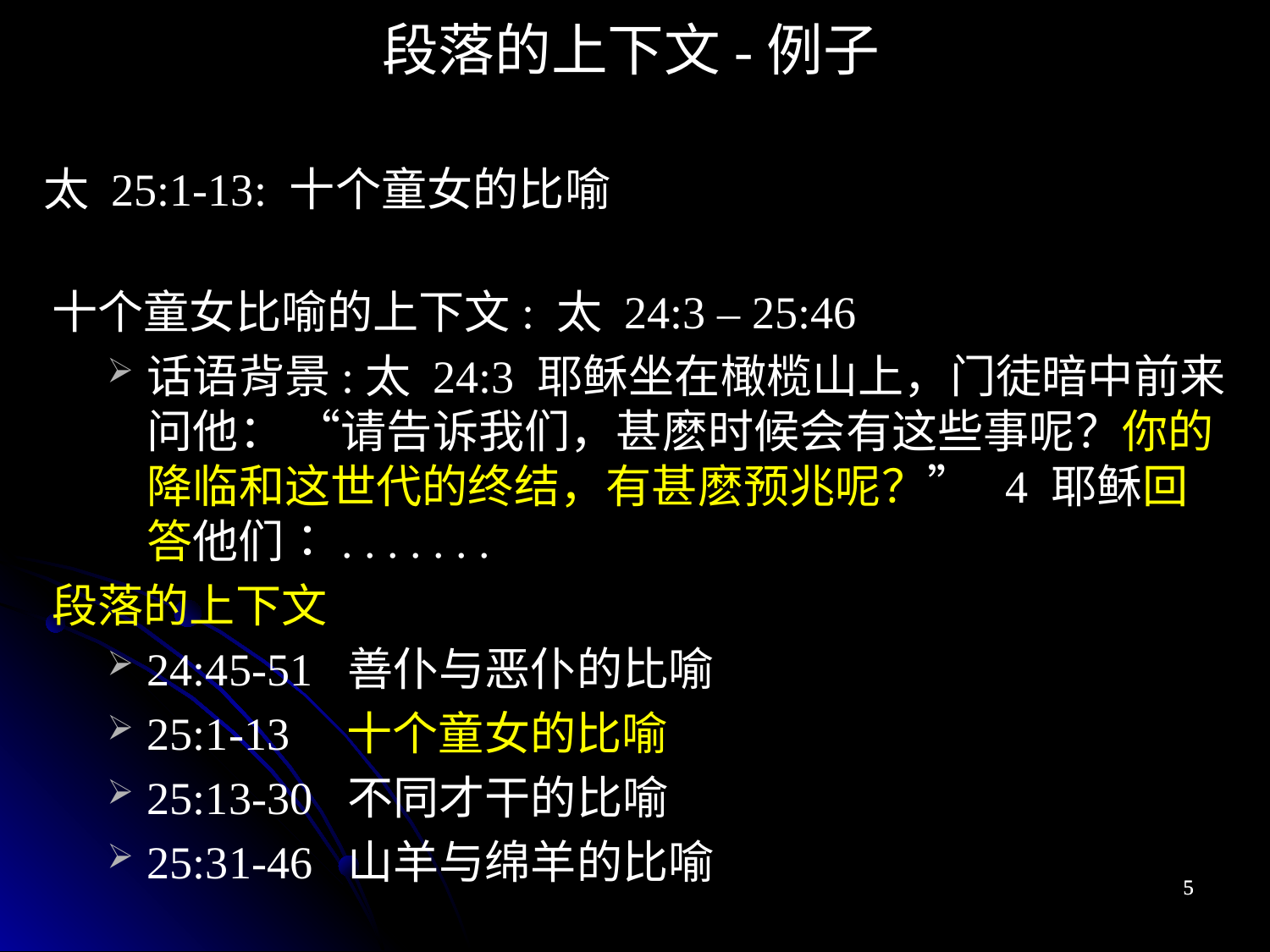

段落的上下文-例子
太 25:1-13: 十个童女的比喻

十个童女比喻的上下文: 太 24:3 – 25:46
话语背景:太 24:3 耶稣坐在橄榄山上，门徒暗中前来问他： “请告诉我们，甚麽时候会有这些事呢？你的降临和这世代的终结，有甚麽预兆呢？”  4 耶稣回答他们：. . . . . . .
段落的上下文
24:45-51  善仆与恶仆的比喻
25:1-13    十个童女的比喻
25:13-30  不同才干的比喻
25:31-46  山羊与绵羊的比喻
5
5